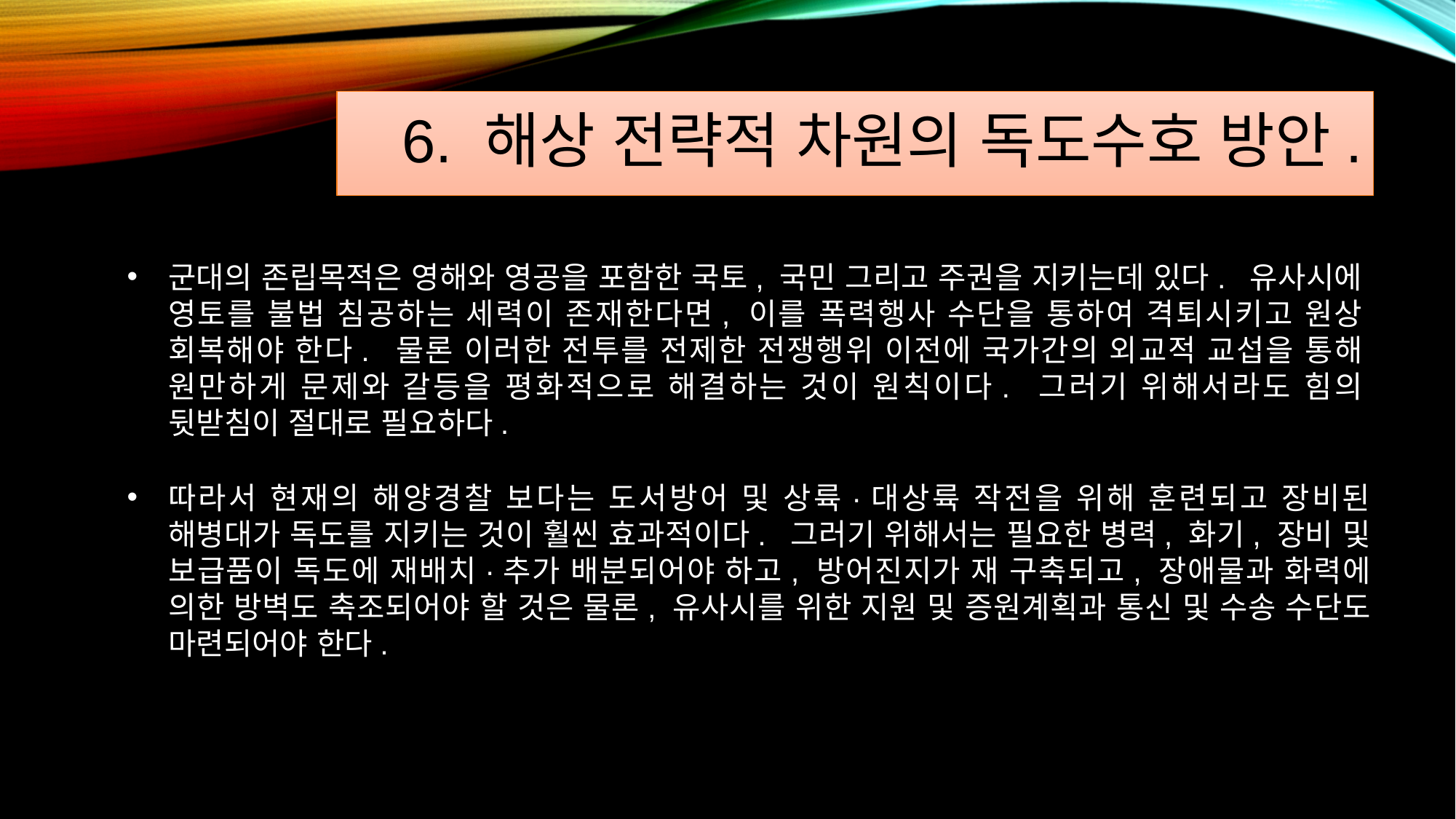

# 6. 해상 전략적 차원의 독도수호 방안.
군대의 존립목적은 영해와 영공을 포함한 국토, 국민 그리고 주권을 지키는데 있다.  유사시에 영토를 불법 침공하는 세력이 존재한다면, 이를 폭력행사 수단을 통하여 격퇴시키고 원상 회복해야 한다.  물론 이러한 전투를 전제한 전쟁행위 이전에 국가간의 외교적 교섭을 통해 원만하게 문제와 갈등을 평화적으로 해결하는 것이 원칙이다.  그러기 위해서라도 힘의 뒷받침이 절대로 필요하다.
따라서 현재의 해양경찰 보다는 도서방어 및 상륙·대상륙 작전을 위해 훈련되고 장비된 해병대가 독도를 지키는 것이 훨씬 효과적이다.  그러기 위해서는 필요한 병력, 화기, 장비 및 보급품이 독도에 재배치·추가 배분되어야 하고, 방어진지가 재 구축되고, 장애물과 화력에 의한 방벽도 축조되어야 할 것은 물론, 유사시를 위한 지원 및 증원계획과 통신 및 수송 수단도 마련되어야 한다.